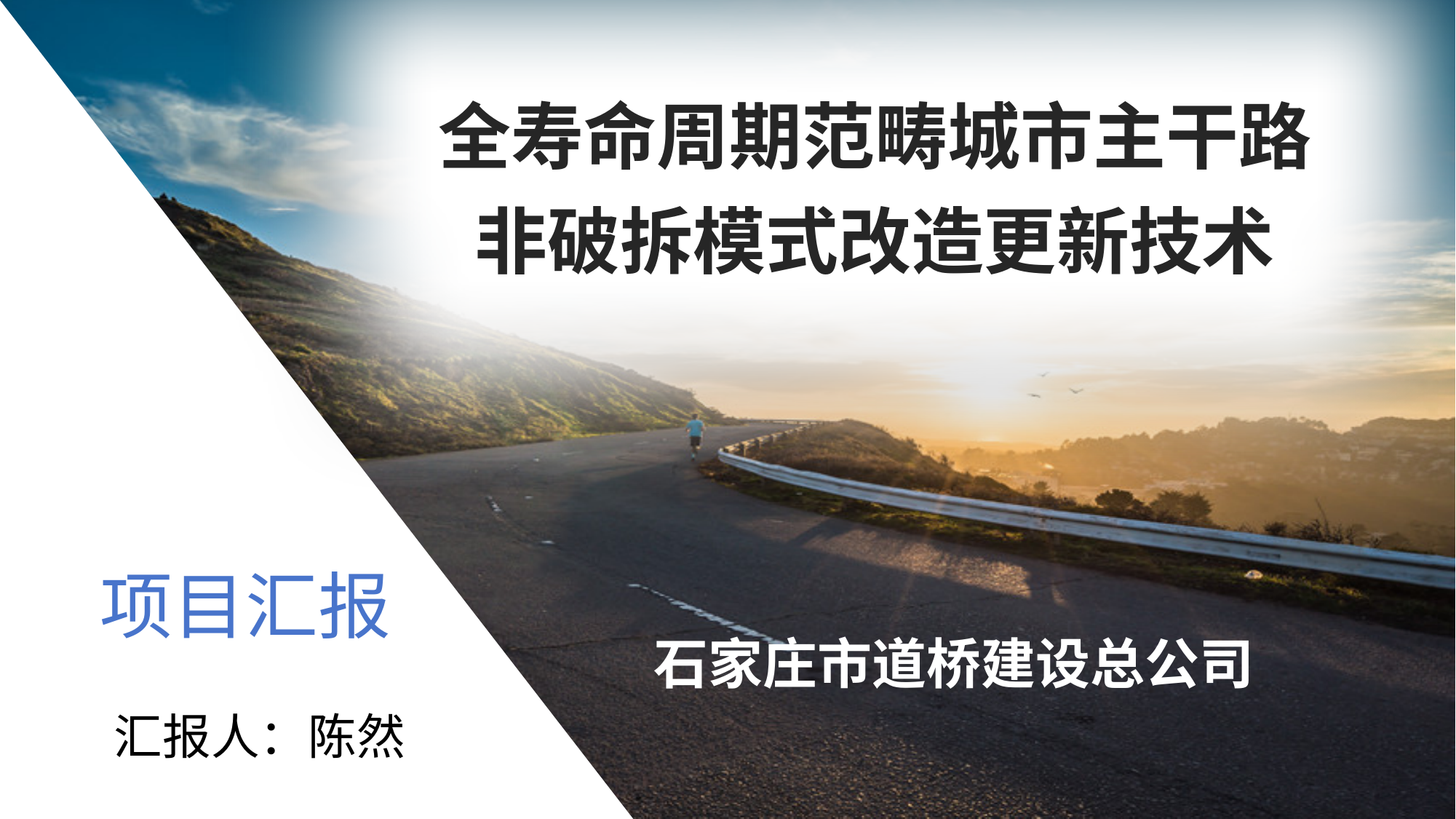

全寿命周期范畴城市主干路
非破拆模式改造更新技术
项目汇报
石家庄市道桥建设总公司
汇报人：陈然